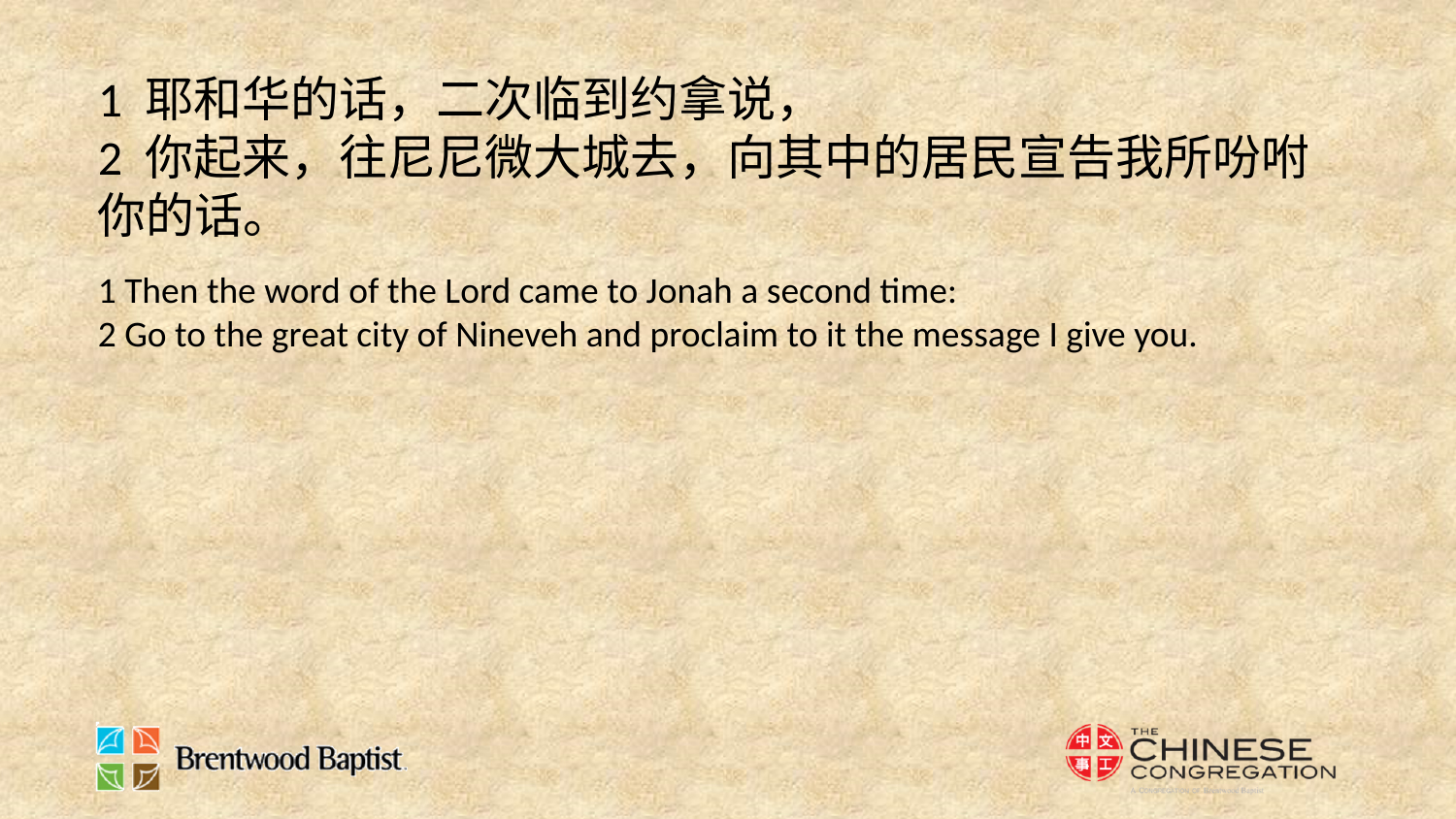

1 耶和华的话，二次临到约拿说，
2 你起来，往尼尼微大城去，向其中的居民宣告我所吩咐你的话。

1 Then the word of the Lord came to Jonah a second time:
2 Go to the great city of Nineveh and proclaim to it the message I give you.